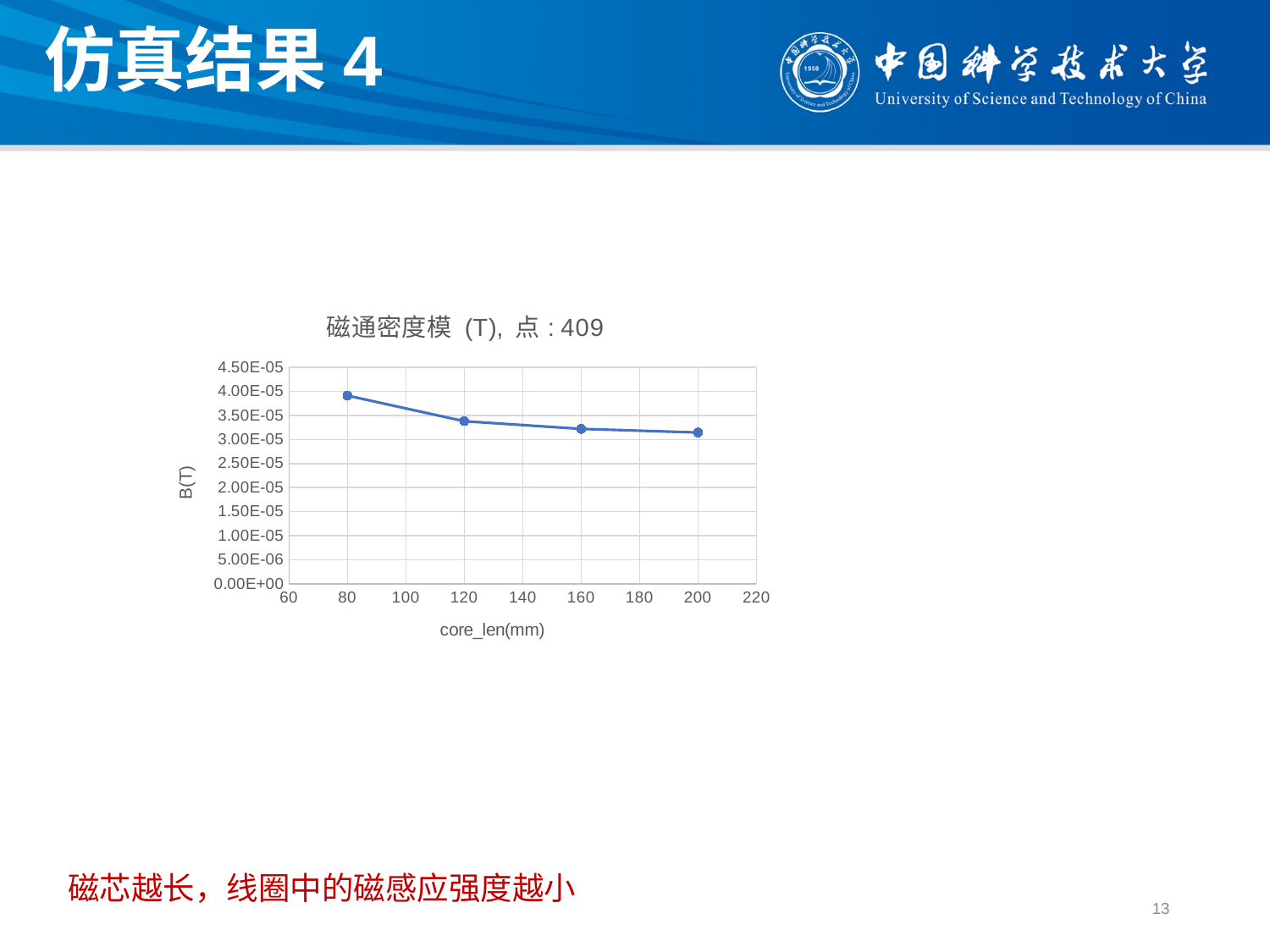

仿真结果4

### Chart:

| Category | 磁通密度模 (T), 点: 409 |
|---|---|
磁芯越长，线圈中的磁感应强度越小
13